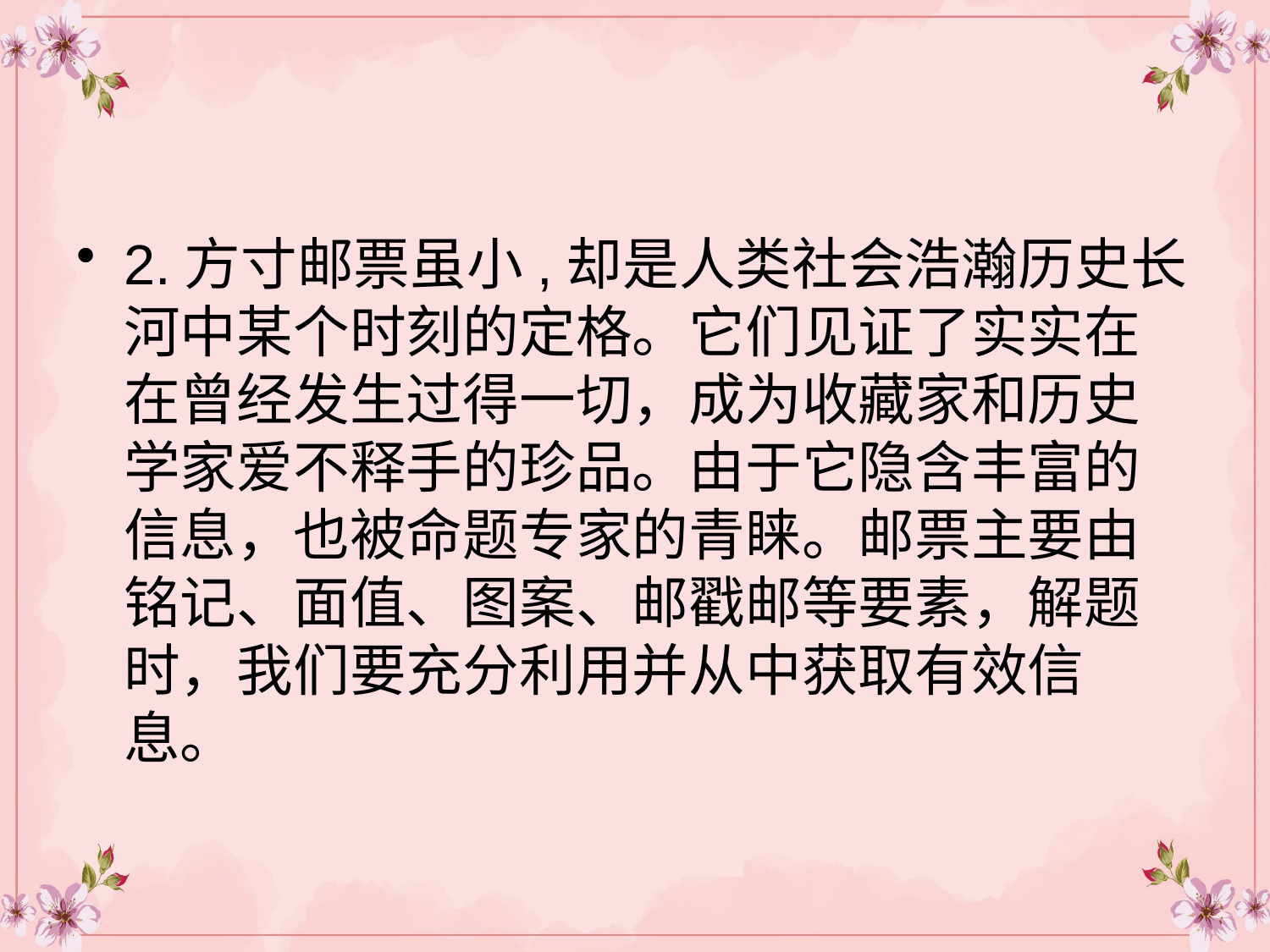

#
2.方寸邮票虽小,却是人类社会浩瀚历史长河中某个时刻的定格。它们见证了实实在在曾经发生过得一切，成为收藏家和历史学家爱不释手的珍品。由于它隐含丰富的信息，也被命题专家的青睐。邮票主要由铭记、面值、图案、邮戳邮等要素，解题时，我们要充分利用并从中获取有效信息。